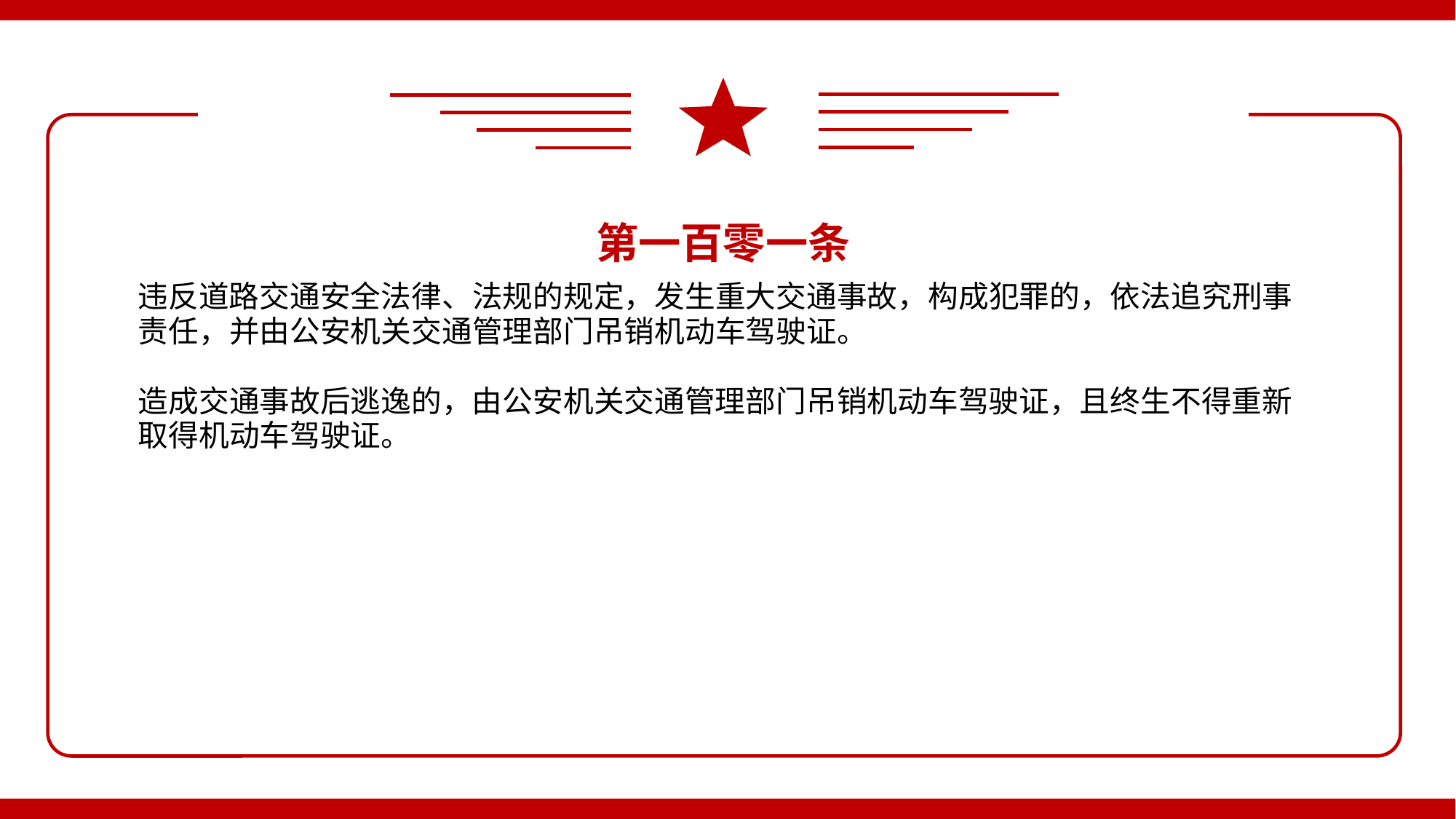

第一百零一条
违反道路交通安全法律、法规的规定，发生重大交通事故，构成犯罪的，依法追究刑事责任，并由公安机关交通管理部门吊销机动车驾驶证。

造成交通事故后逃逸的，由公安机关交通管理部门吊销机动车驾驶证，且终生不得重新取得机动车驾驶证。